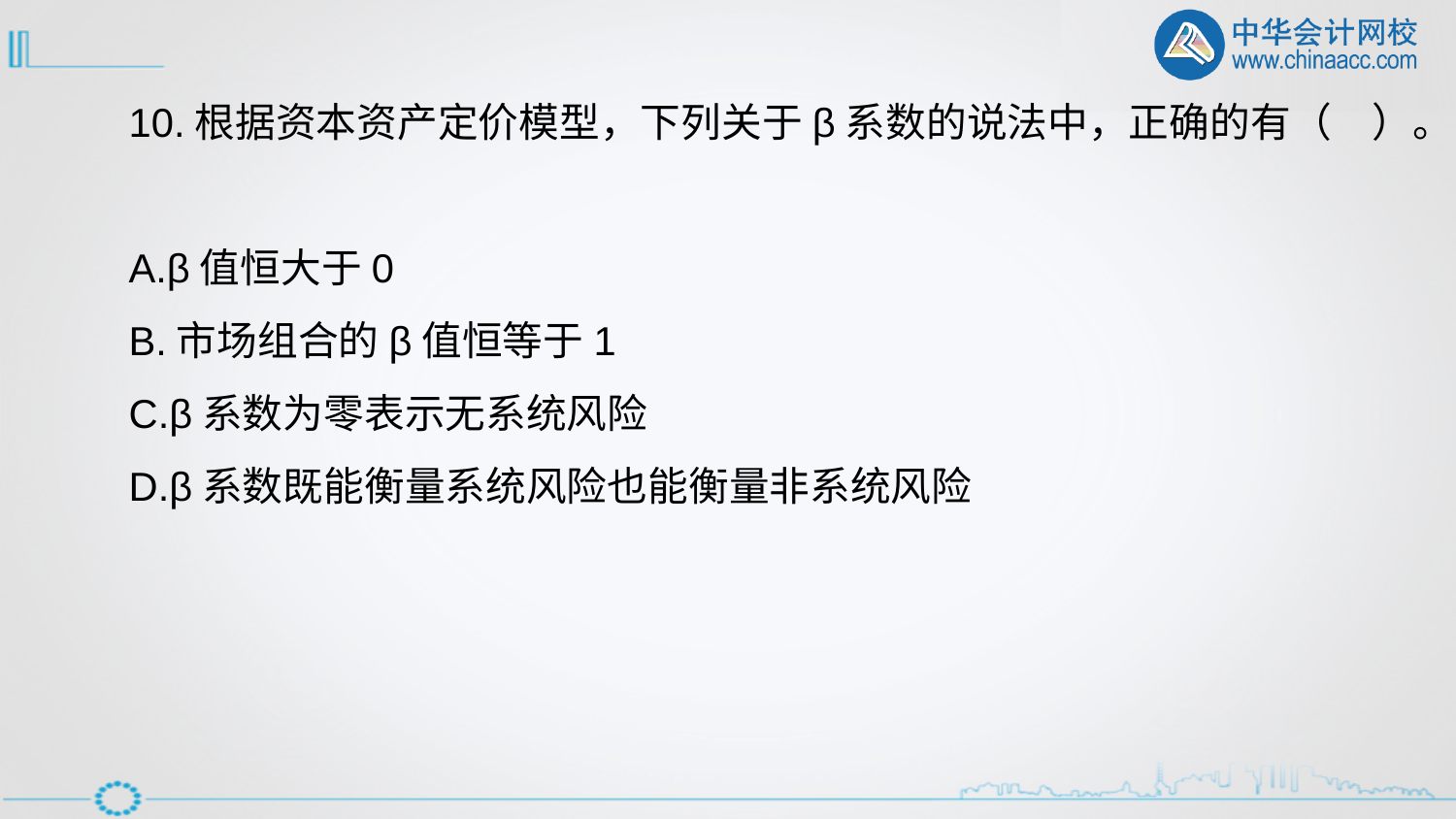

10.根据资本资产定价模型，下列关于β系数的说法中，正确的有（　）。
A.β值恒大于0
B.市场组合的β值恒等于1
C.β系数为零表示无系统风险
D.β系数既能衡量系统风险也能衡量非系统风险